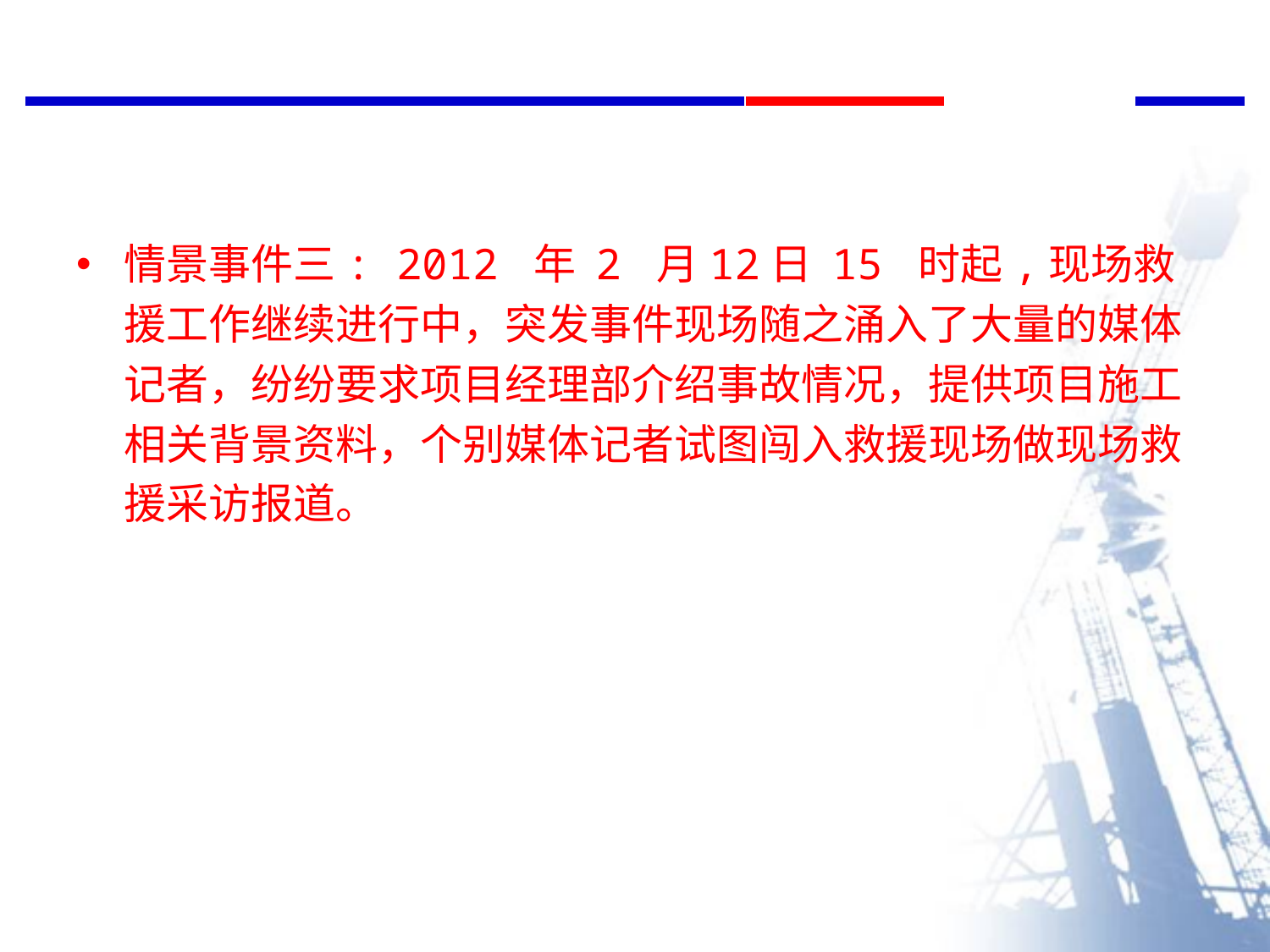

情景事件三: 2012 年 2 月12日 15 时起,现场救援工作继续进行中，突发事件现场随之涌入了大量的媒体记者，纷纷要求项目经理部介绍事故情况，提供项目施工相关背景资料，个别媒体记者试图闯入救援现场做现场救援采访报道。